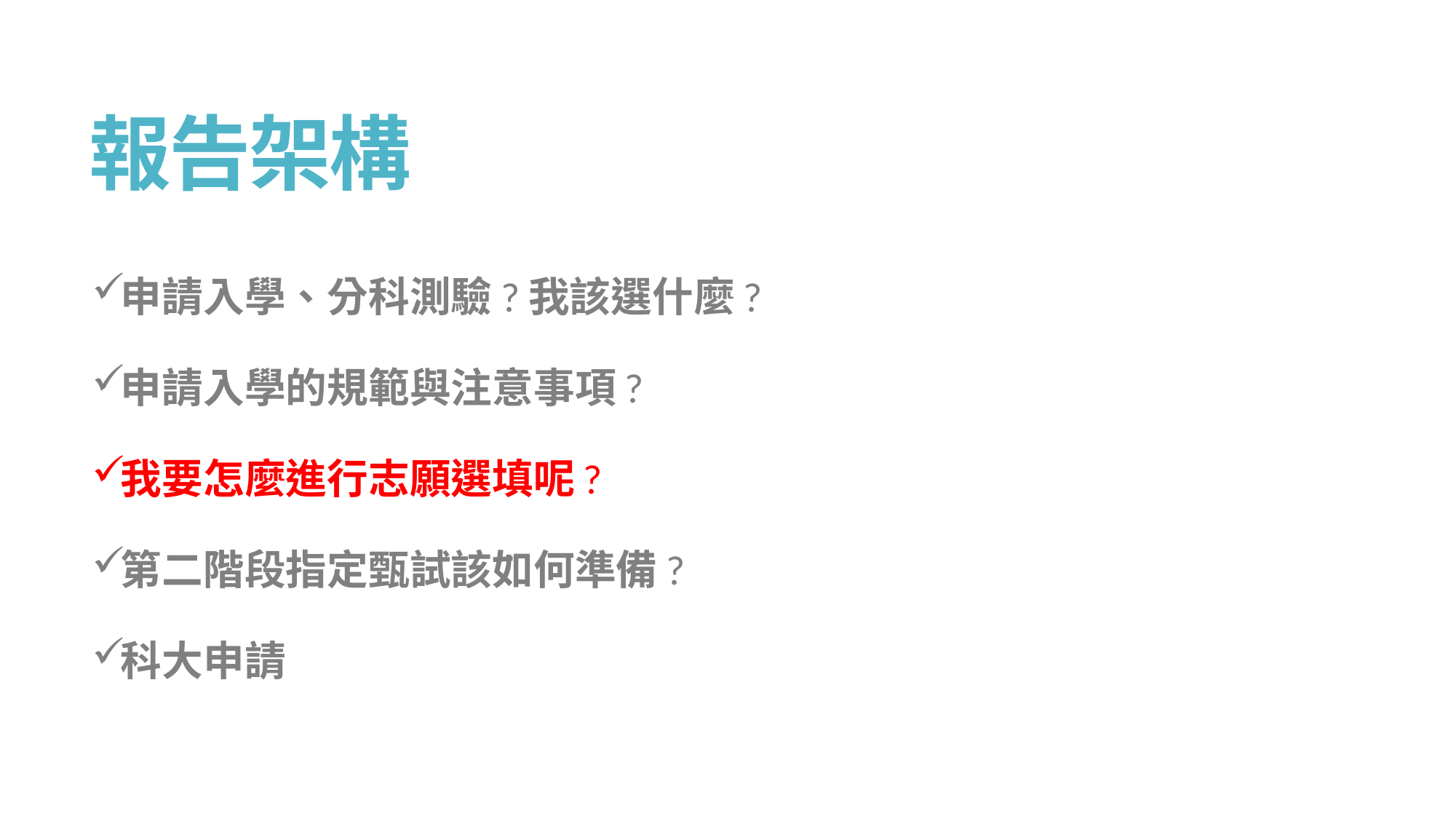

# 報告架構
申請入學、分科測驗?我該選什麼?
申請入學的規範與注意事項?
我要怎麼進行志願選填呢?
第二階段指定甄試該如何準備?
科大申請